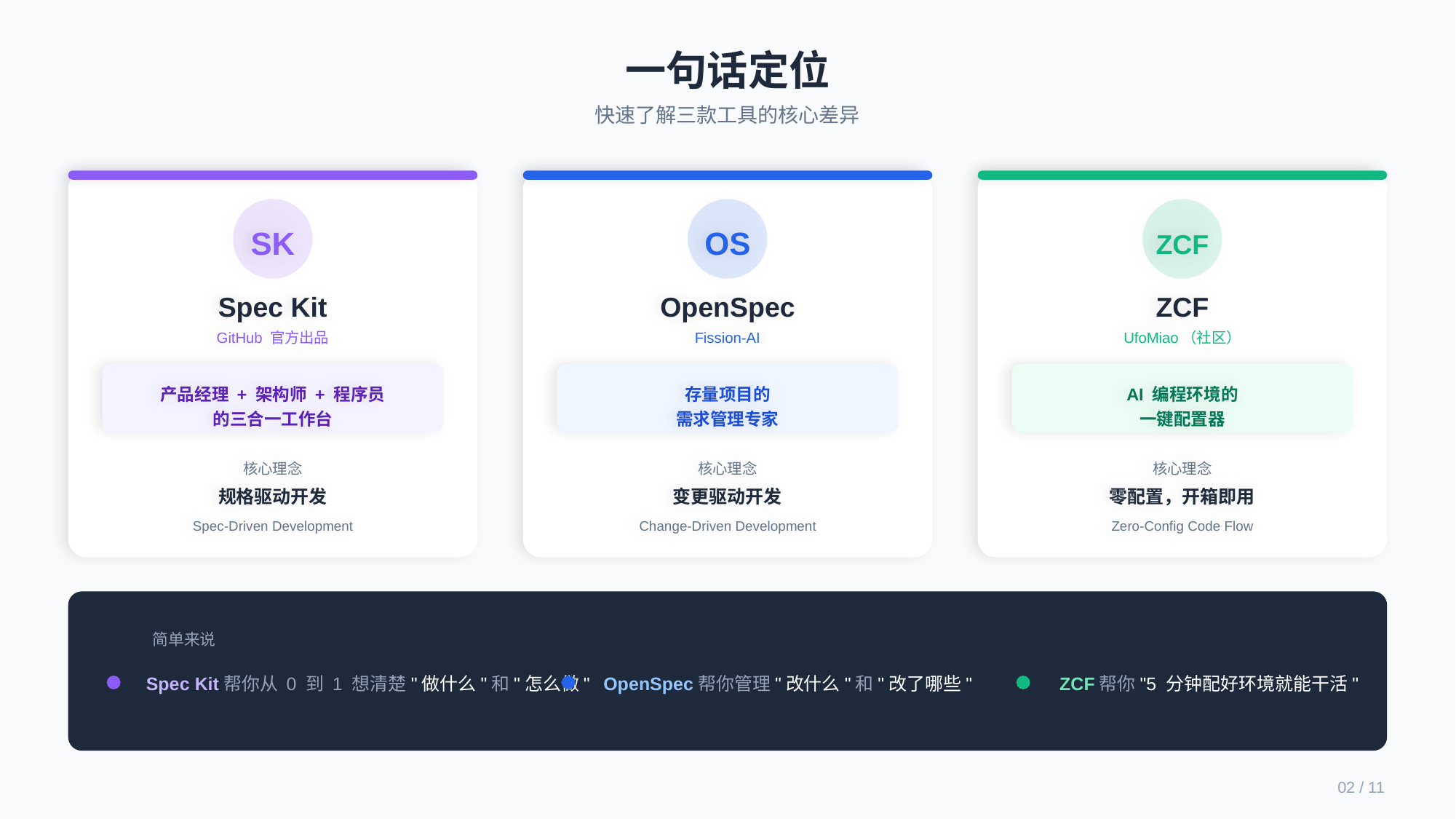

一句话定位
快速了解三款工具的核心差异

SK
Spec Kit
GitHub 官方出品

产品经理 + 架构师 + 程序员
的三合一工作台
核心理念
规格驱动开发
Spec-Driven Development

OS
OpenSpec
Fission-AI

存量项目的
需求管理专家
核心理念
变更驱动开发
Change-Driven Development

ZCF
ZCF
UfoMiao（社区）

AI 编程环境的
一键配置器
核心理念
零配置，开箱即用
Zero-Config Code Flow

简单来说
Spec Kit帮你从 0 到 1 想清楚"做什么"和"怎么做"
OpenSpec帮你管理"改什么"和"改了哪些"
ZCF帮你"5 分钟配好环境就能干活"

02 / 11